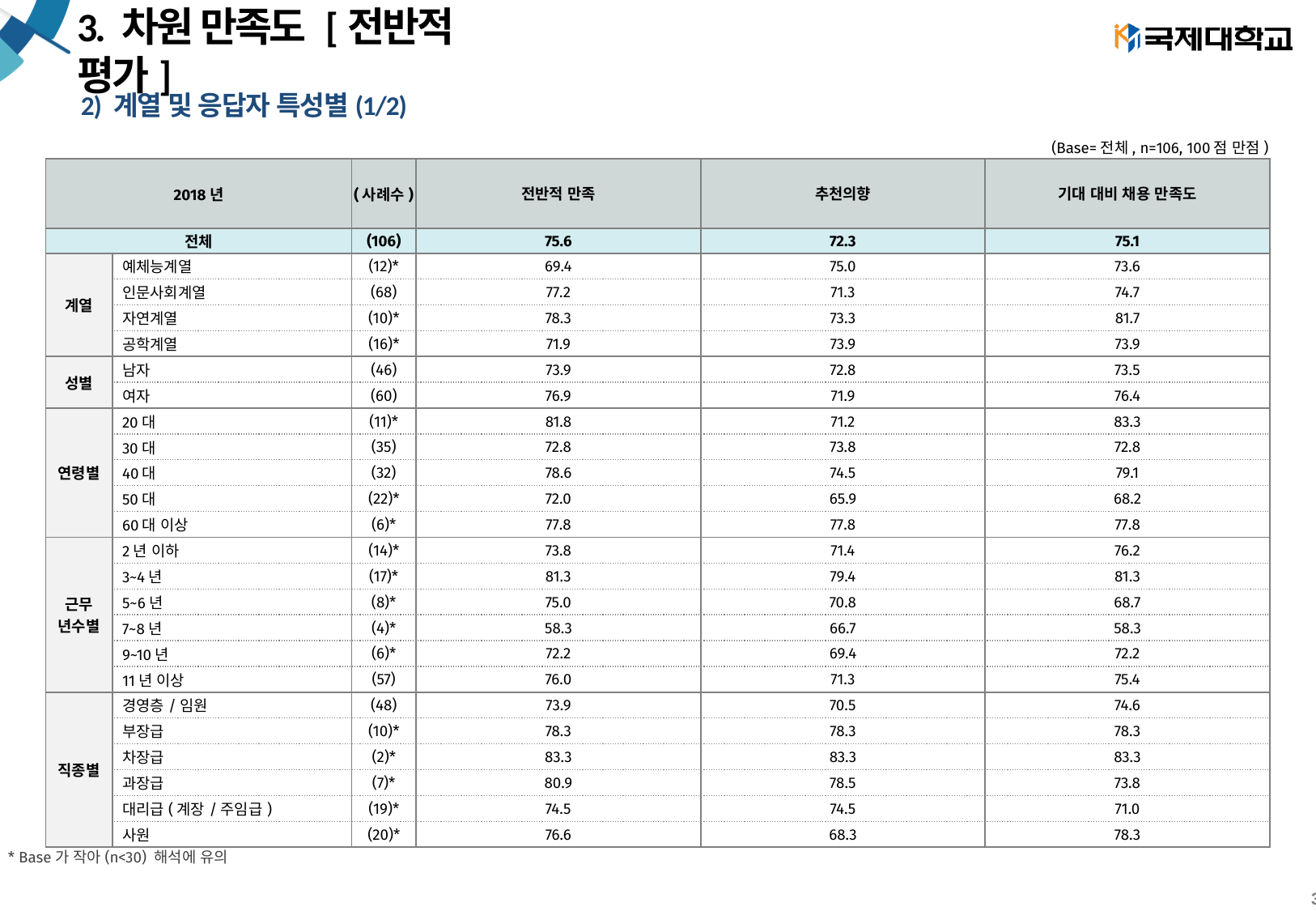

# 3. 차원 만족도 [전반적 평가]
2) 계열 및 응답자 특성별(1/2)
(Base=전체, n=106, 100점 만점)
| 2018년 |  | (사례수) | 전반적 만족 | 추천의향 | 기대 대비 채용 만족도 |
| --- | --- | --- | --- | --- | --- |
| 전체 |  | (106) | 75.6 | 72.3 | 75.1 |
| 계열 | 예체능계열 | (12)\* | 69.4 | 75.0 | 73.6 |
|  | 인문사회계열 | (68) | 77.2 | 71.3 | 74.7 |
|  | 자연계열 | (10)\* | 78.3 | 73.3 | 81.7 |
|  | 공학계열 | (16)\* | 71.9 | 73.9 | 73.9 |
| 성별 | 남자 | (46) | 73.9 | 72.8 | 73.5 |
|  | 여자 | (60) | 76.9 | 71.9 | 76.4 |
| 연령별 | 20대 | (11)\* | 81.8 | 71.2 | 83.3 |
|  | 30대 | (35) | 72.8 | 73.8 | 72.8 |
|  | 40대 | (32) | 78.6 | 74.5 | 79.1 |
|  | 50대 | (22)\* | 72.0 | 65.9 | 68.2 |
|  | 60대 이상 | (6)\* | 77.8 | 77.8 | 77.8 |
| 근무 년수별 | 2년 이하 | (14)\* | 73.8 | 71.4 | 76.2 |
|  | 3~4년 | (17)\* | 81.3 | 79.4 | 81.3 |
|  | 5~6년 | (8)\* | 75.0 | 70.8 | 68.7 |
|  | 7~8년 | (4)\* | 58.3 | 66.7 | 58.3 |
|  | 9~10년 | (6)\* | 72.2 | 69.4 | 72.2 |
|  | 11년 이상 | (57) | 76.0 | 71.3 | 75.4 |
| 직종별 | 경영층/임원 | (48) | 73.9 | 70.5 | 74.6 |
|  | 부장급 | (10)\* | 78.3 | 78.3 | 78.3 |
|  | 차장급 | (2)\* | 83.3 | 83.3 | 83.3 |
|  | 과장급 | (7)\* | 80.9 | 78.5 | 73.8 |
|  | 대리급(계장/주임급) | (19)\* | 74.5 | 74.5 | 71.0 |
|  | 사원 | (20)\* | 76.6 | 68.3 | 78.3 |
* Base가 작아(n<30) 해석에 유의